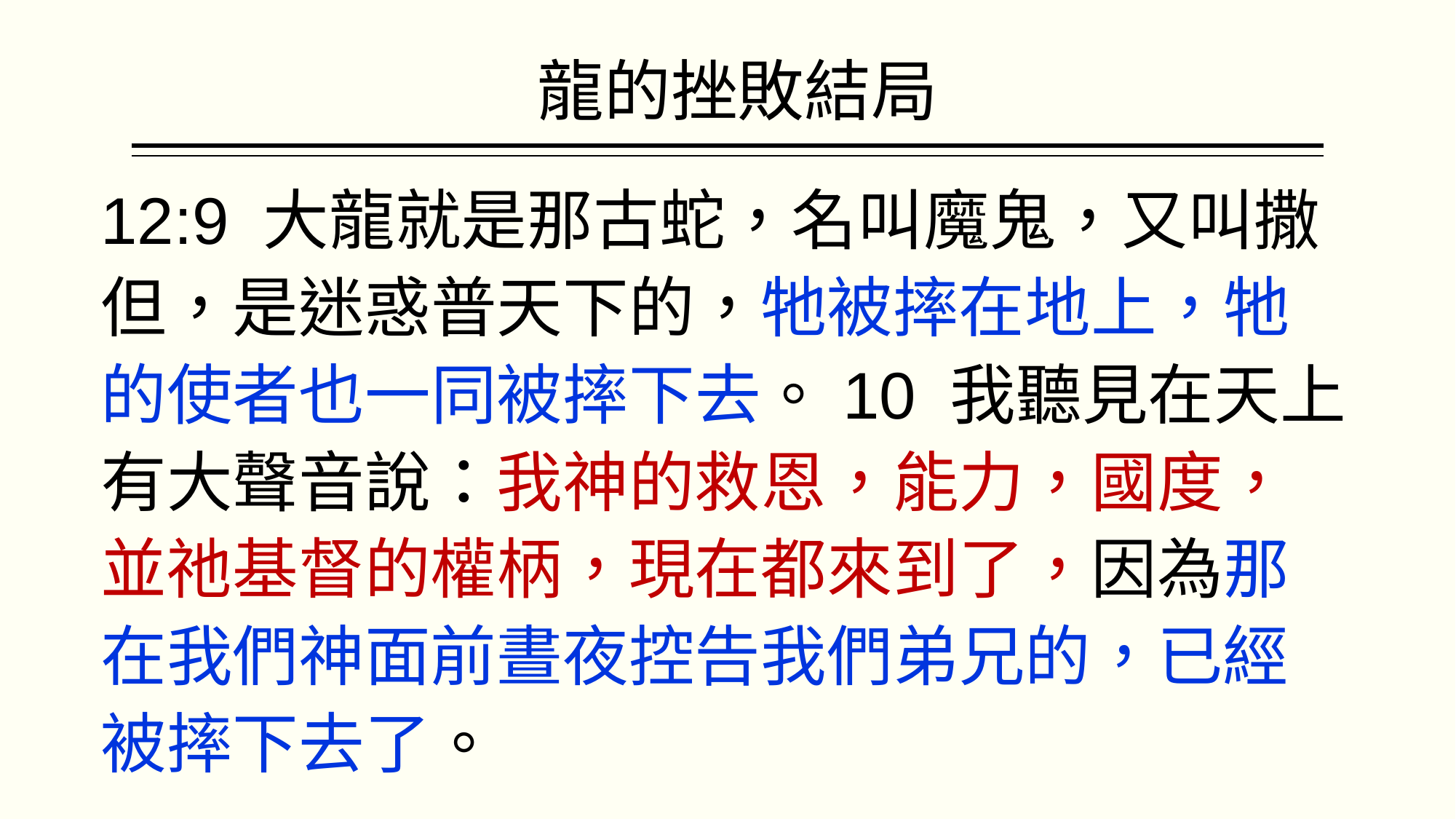

# 龍的挫敗結局
12:9 大龍就是那古蛇，名叫魔鬼，又叫撒但，是迷惑普天下的，牠被摔在地上，牠的使者也一同被摔下去。10 我聽見在天上有大聲音說：我神的救恩，能力，國度，並祂基督的權柄，現在都來到了，因為那在我們神面前晝夜控告我們弟兄的，已經被摔下去了。